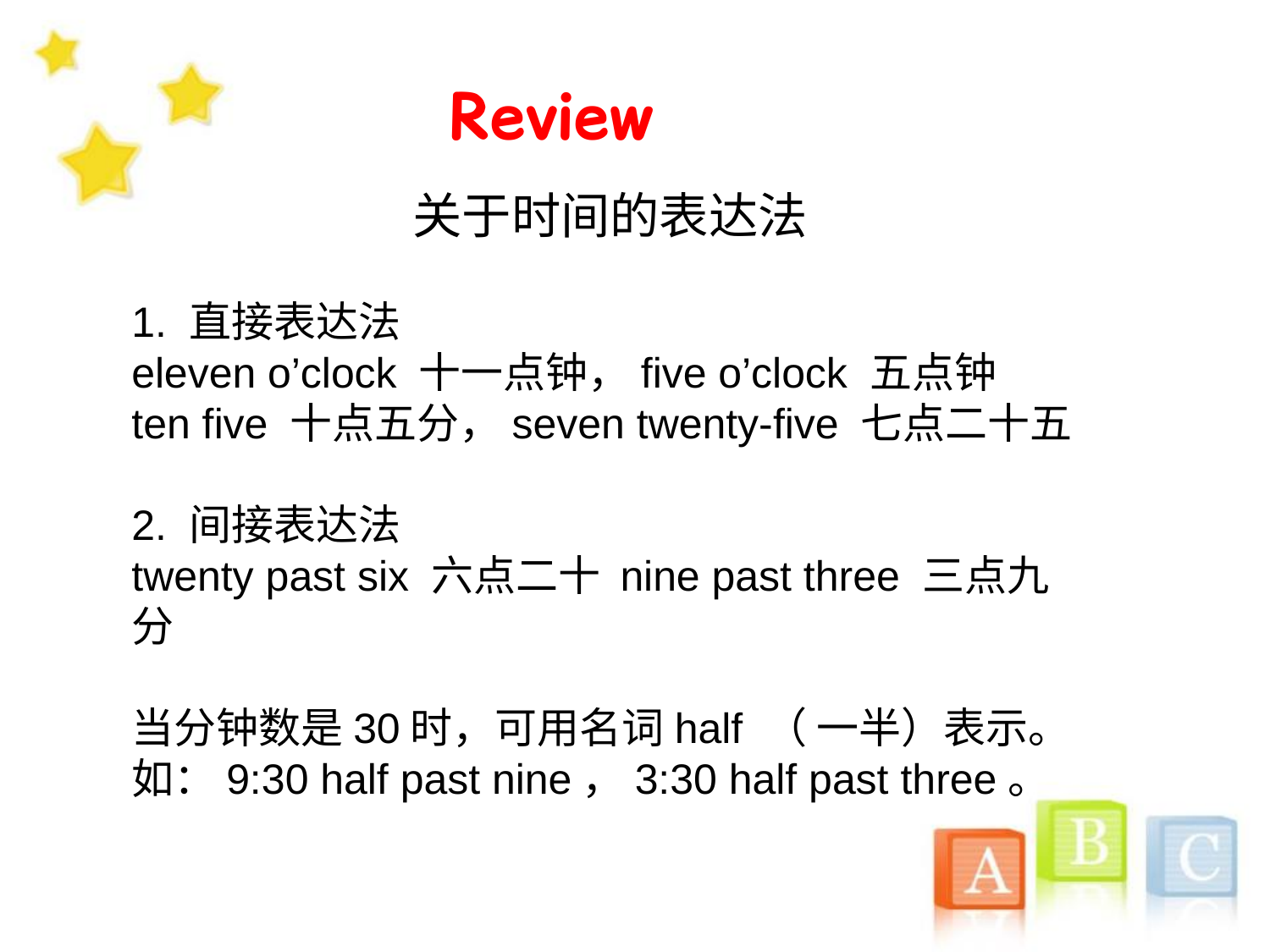

Review
关于时间的表达法

1. 直接表达法
eleven o’clock 十一点钟，five o’clock 五点钟
ten five 十点五分，seven twenty-five 七点二十五

2. 间接表达法
twenty past six 六点二十 nine past three 三点九分

当分钟数是30时，可用名词half （ 一半）表示。
如：9:30 half past nine，3:30 half past three。